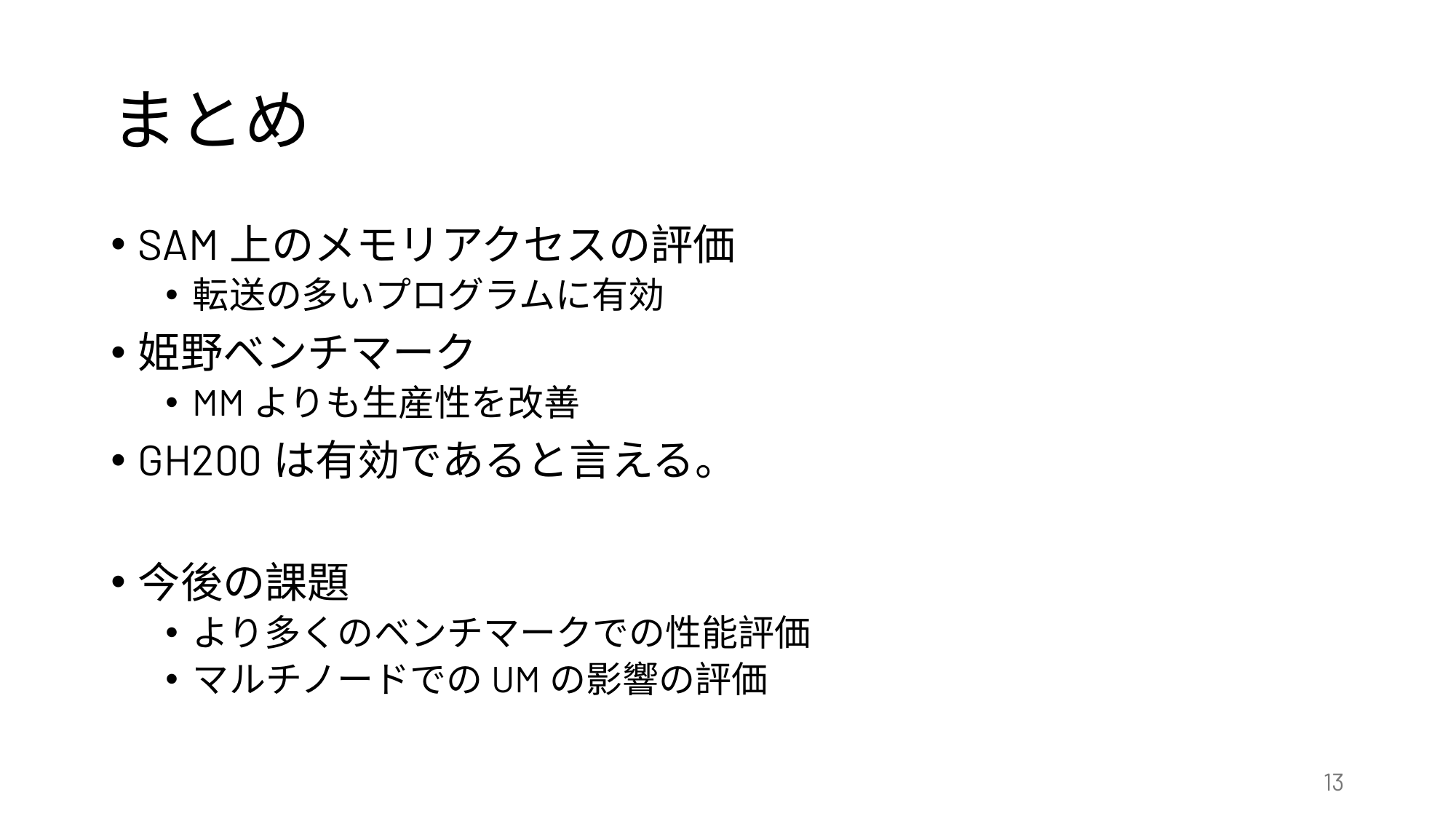

# まとめ
SAM上のメモリアクセスの評価
転送の多いプログラムに有効
姫野ベンチマーク
MMよりも生産性を改善
GH200は有効であると言える。

今後の課題
より多くのベンチマークでの性能評価
マルチノードでのUMの影響の評価

13